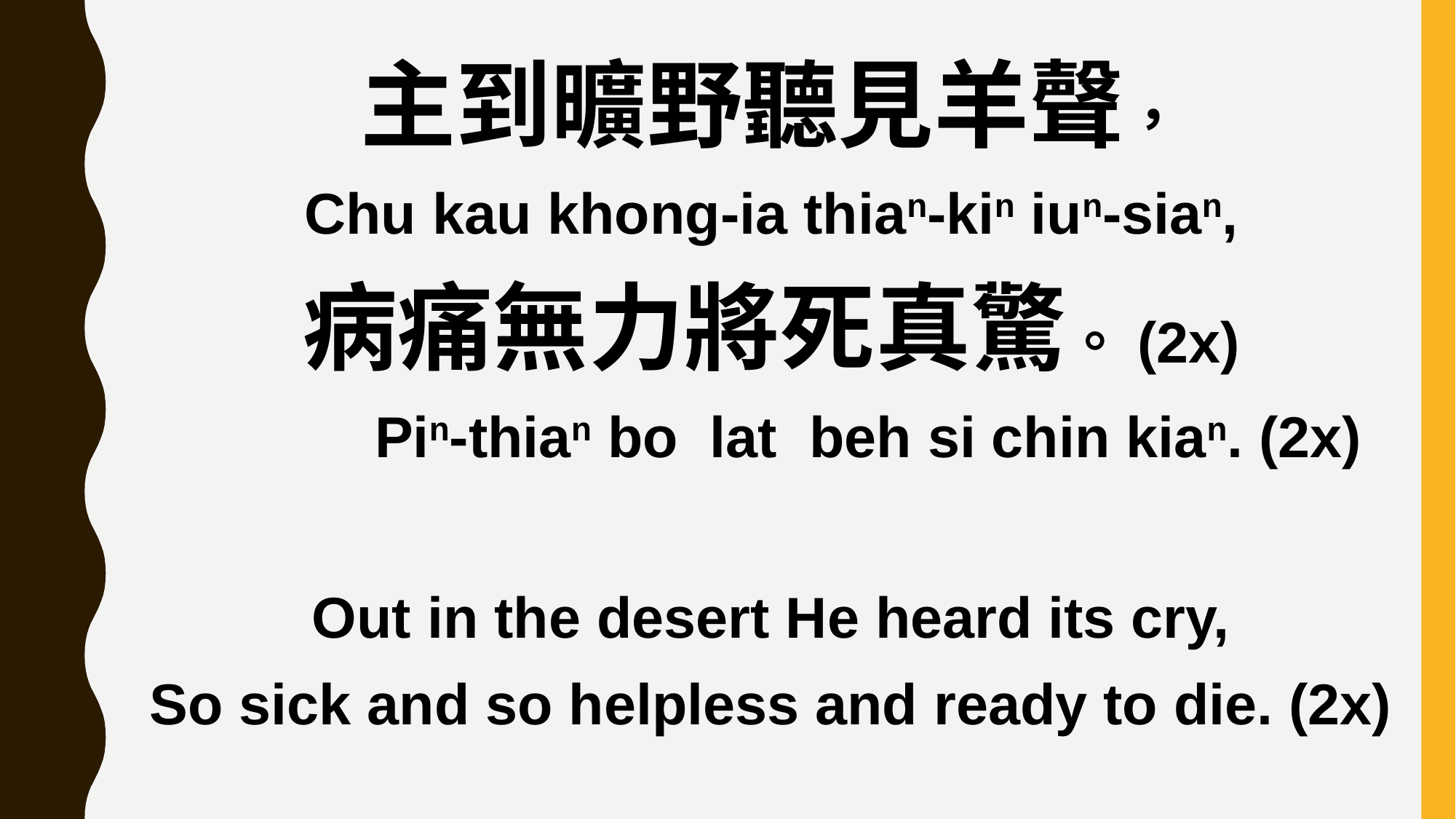

主到曠野聽見羊聲，
Chu kau khong-ia thian-kin iun-sian,
病痛無力將死真驚。(2x)
               Pin-thian bo  lat  beh si chin kian. (2x)

Out in the desert He heard its cry,
So sick and so helpless and ready to die. (2x)